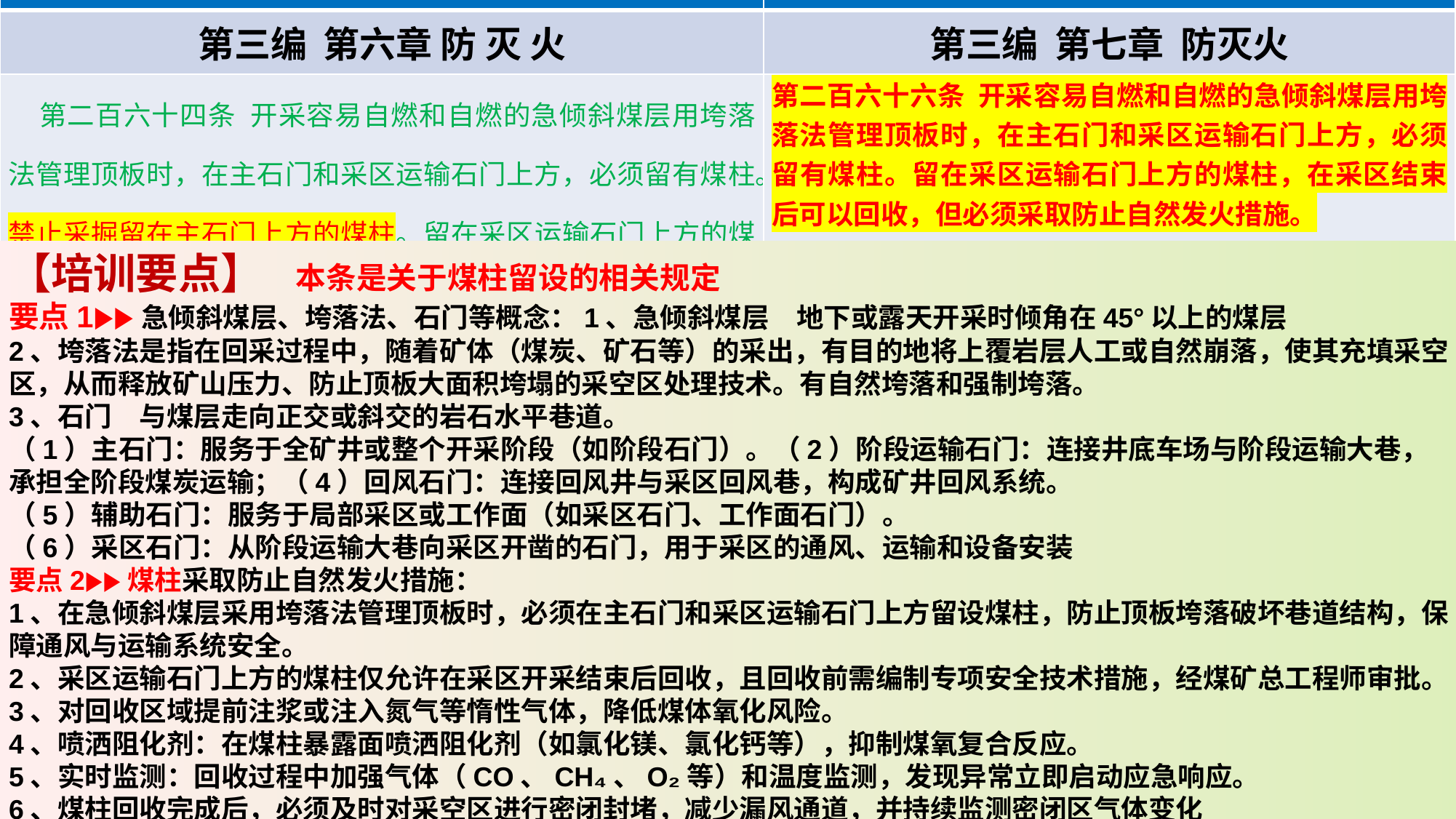

| 《煤矿安全规程》（2022版） | 《煤矿安全规程》（2025版） |
| --- | --- |
| 第三编 第六章 防 灭 火 | 第三编 第七章 防灭火 |
| 第二百六十四条 开采容易自燃和自燃的急倾斜煤层用垮落法管理顶板时，在主石门和采区运输石门上方，必须留有煤柱。禁止采掘留在主石门上方的煤柱。留在采区运输石门上方的煤柱，在采区结束后可以回收，但必须采取防止自然发火措施。 | 第二百六十六条 开采容易自燃和自燃的急倾斜煤层用垮落法管理顶板时，在主石门和采区运输石门上方，必须留有煤柱。留在采区运输石门上方的煤柱，在采区结束后可以回收，但必须采取防止自然发火措施。 |
【培训要点】    本条是关于煤柱留设的相关规定
要点1▶▶急倾斜煤层、垮落法、石门等概念：1、急倾斜煤层　地下或露天开采时倾角在45°以上的煤层
2、垮落法是指在回采过程中，随着矿体（煤炭、矿石等）的采出，有目的地将上覆岩层人工或自然崩落，使其充填采空区，从而释放矿山压力、防止顶板大面积垮塌的采空区处理技术。有自然垮落和强制垮落。
3、石门　与煤层走向正交或斜交的岩石水平巷道。
（1）主石门：服务于全矿井或整个开采阶段（如阶段石门）。（2）阶段运输石门：连接井底车场与阶段运输大巷，承担全阶段煤炭运输；（4）回风石门：连接回风井与采区回风巷，构成矿井回风系统。
（5）辅助石门：服务于局部采区或工作面（如采区石门、工作面石门）。
（6）采区石门：从阶段运输大巷向采区开凿的石门，用于采区的通风、运输和设备安装
要点2▶▶煤柱采取防止自然发火措施：
1、在‌急倾斜煤层‌采用‌垮落法管理顶板‌时，必须在‌主石门‌和‌采区运输石门‌上方留设煤柱，防止顶板垮落破坏巷道结构，保障通风与运输系统安全‌。
2、‌采区运输石门上方的煤柱‌仅允许在‌采区开采结束后‌回收，且回收前需编制专项安全技术措施，经煤矿总工程师审批。
3、对回收区域提前注浆或注入氮气等惰性气体，降低煤体氧化风险。
4、‌喷洒阻化剂‌：在煤柱暴露面喷洒阻化剂（如氯化镁、氯化钙等），抑制煤氧复合反应。
5、‌实时监测‌：回收过程中加强气体（CO、CH₄、O₂等）和温度监测，发现异常立即启动应急响应。
6、煤柱回收完成后，必须及时对采空区进行‌密闭封堵‌，减少漏风通道，并持续监测密闭区气体变化